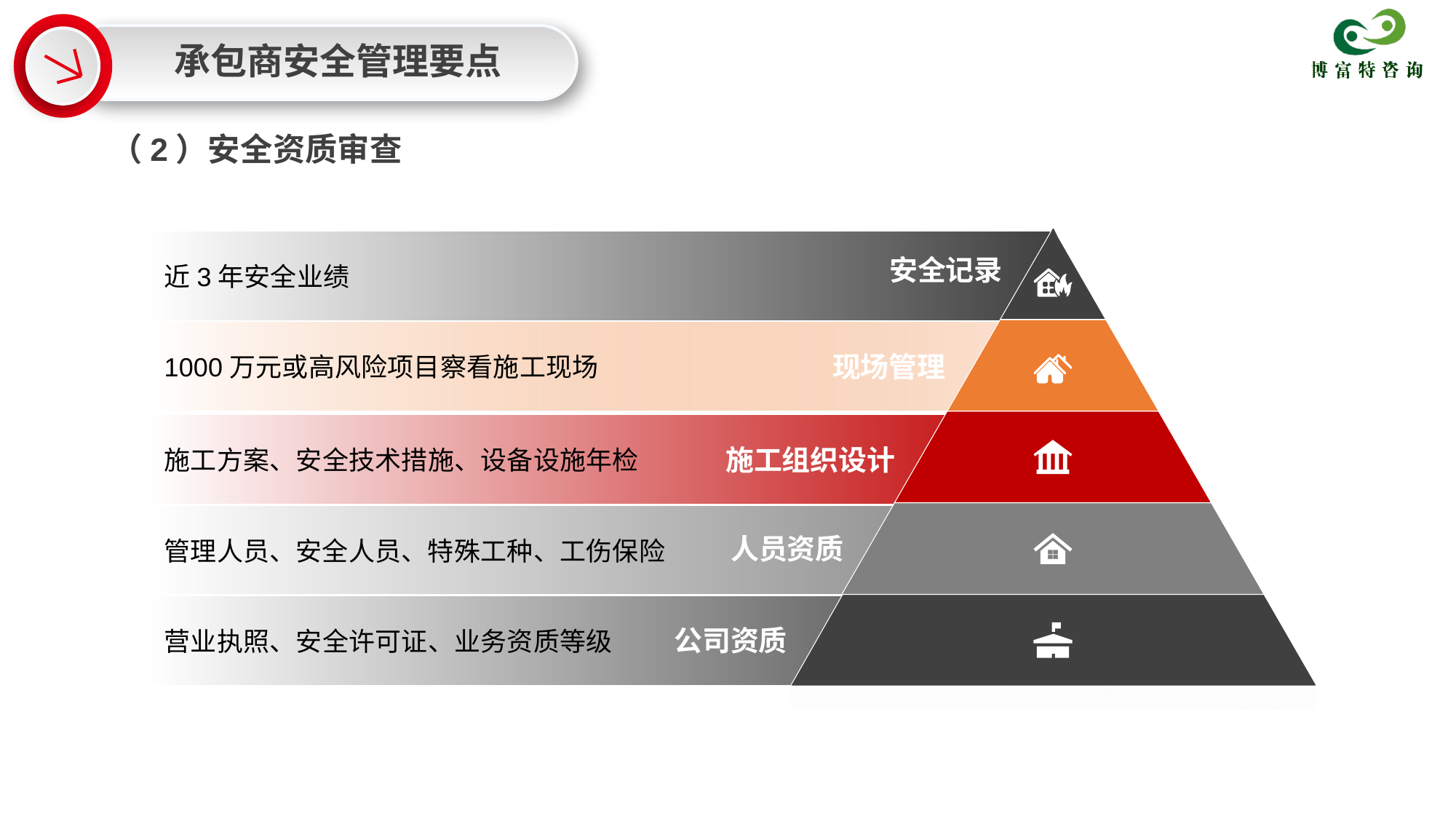

承包商安全管理要点
（2）安全资质审查

近3年安全业绩
安全记录

1000万元或高风险项目察看施工现场
现场管理

施工方案、安全技术措施、设备设施年检
施工组织设计

管理人员、安全人员、特殊工种、工伤保险
人员资质

营业执照、安全许可证、业务资质等级
公司资质